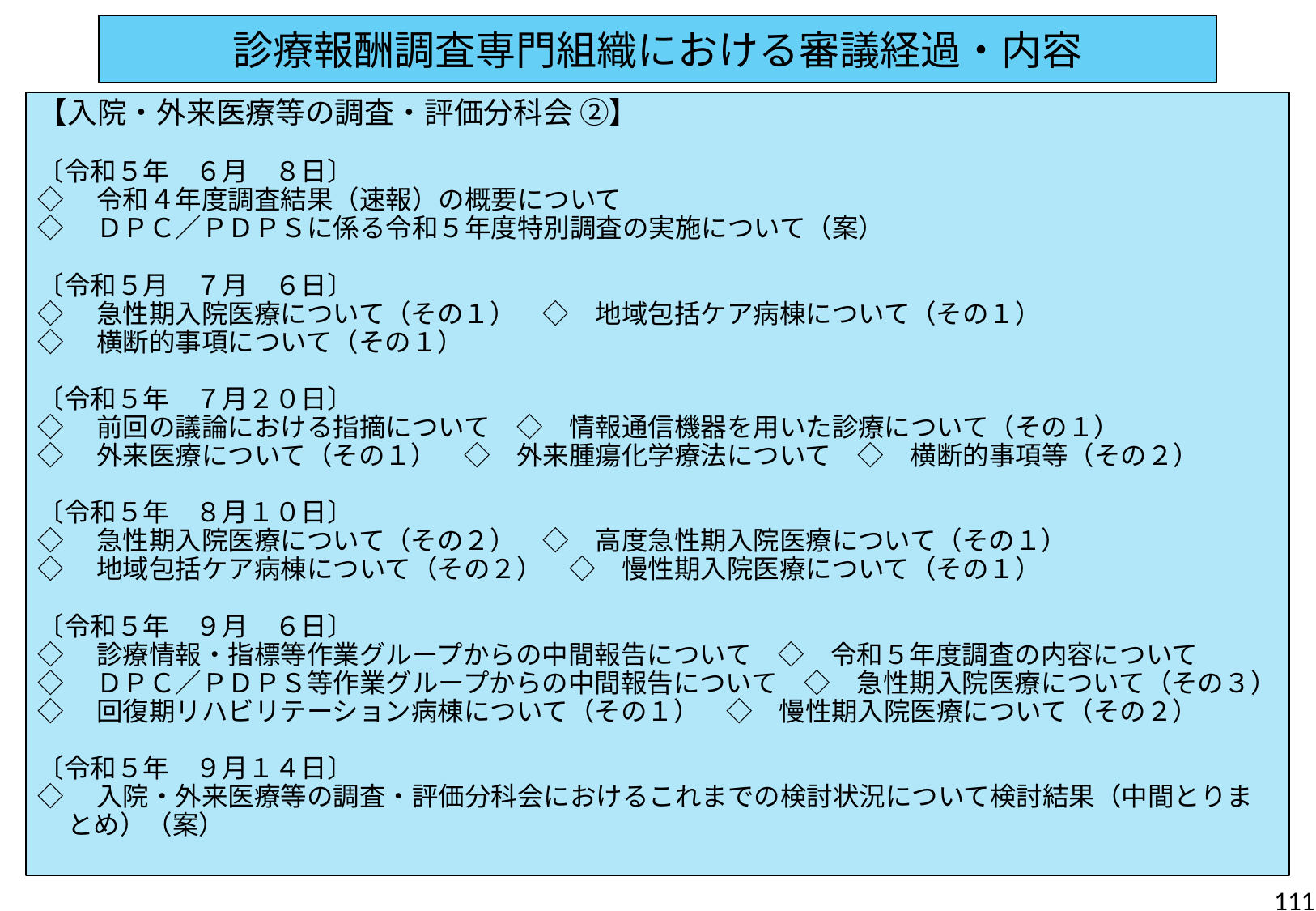

診療報酬調査専門組織における審議経過・内容
【入院・外来医療等の調査・評価分科会 ②】

〔令和５年　６月　８日〕
◇　令和４年度調査結果（速報）の概要について
◇　ＤＰＣ／ＰＤＰＳに係る令和５年度特別調査の実施について（案）

〔令和５月　７月　６日〕
◇　急性期入院医療について（その１）　◇　地域包括ケア病棟について（その１）
◇　横断的事項について（その１）

〔令和５年　７月２０日〕
◇　前回の議論における指摘について　◇　情報通信機器を用いた診療について（その１）
◇　外来医療について（その１）　◇　外来腫瘍化学療法について　◇　横断的事項等（その２）

〔令和５年　８月１０日〕
◇　急性期入院医療について（その２）　◇　高度急性期入院医療について（その１）
◇　地域包括ケア病棟について（その２）　◇　慢性期入院医療について（その１）

〔令和５年　９月　６日〕
◇　診療情報・指標等作業グループからの中間報告について　◇　令和５年度調査の内容について
◇　ＤＰＣ／ＰＤＰＳ等作業グループからの中間報告について　◇　急性期入院医療について（その３）
◇　回復期リハビリテーション病棟について（その１）　◇　慢性期入院医療について（その２）

〔令和５年　９月１４日〕
◇　入院・外来医療等の調査・評価分科会におけるこれまでの検討状況について検討結果（中間とりまとめ）（案）
111